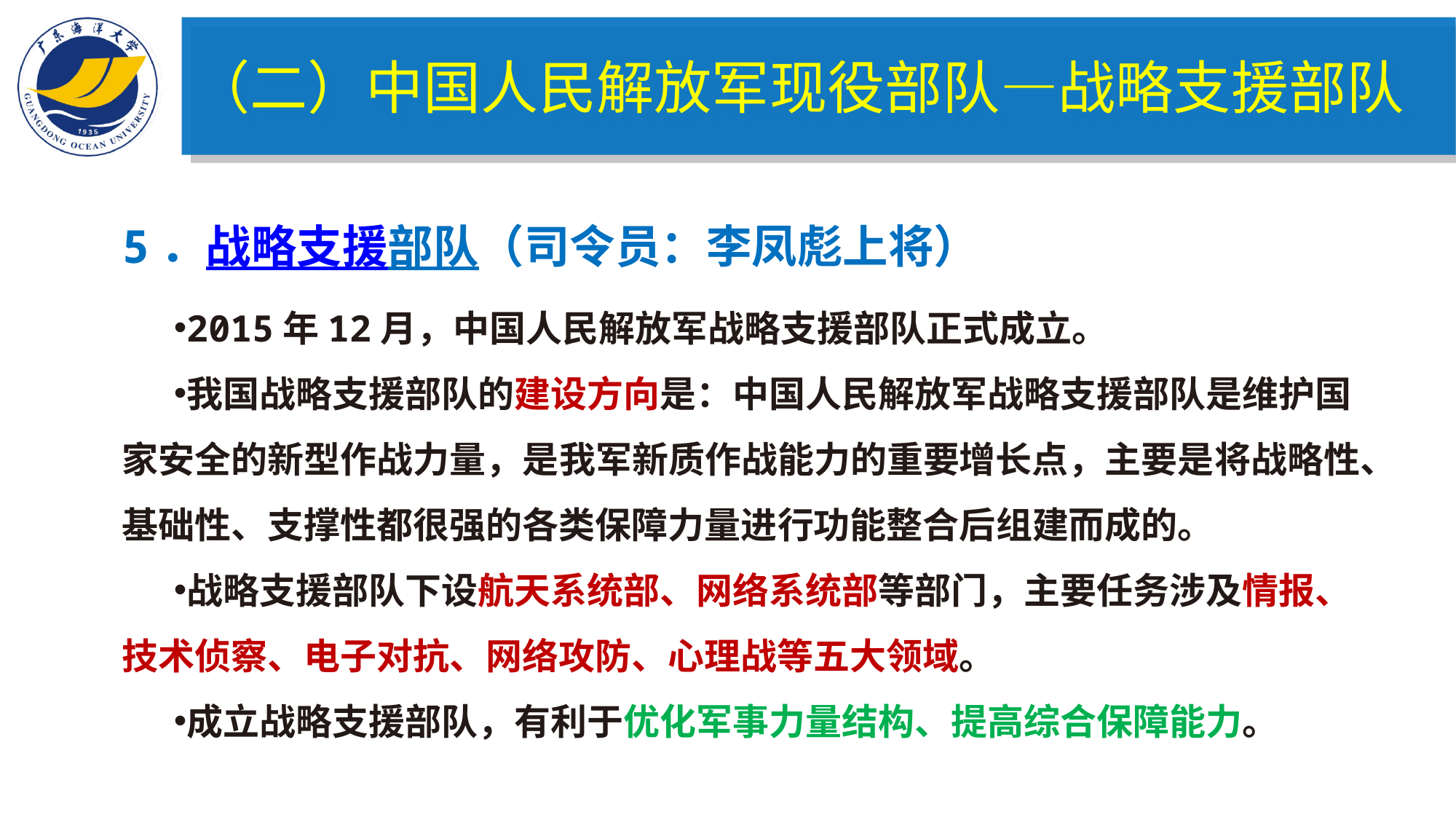

（二）中国人民解放军现役部队—战略支援部队
5．战略支援部队（司令员：李凤彪上将）
2015年12月，中国人民解放军战略支援部队正式成立。
我国战略支援部队的建设方向是：中国人民解放军战略支援部队是维护国家安全的新型作战力量，是我军新质作战能力的重要增长点，主要是将战略性、基础性、支撑性都很强的各类保障力量进行功能整合后组建而成的。
战略支援部队下设航天系统部、网络系统部等部门，主要任务涉及情报、技术侦察、电子对抗、网络攻防、心理战等五大领域。
成立战略支援部队，有利于优化军事力量结构、提高综合保障能力。